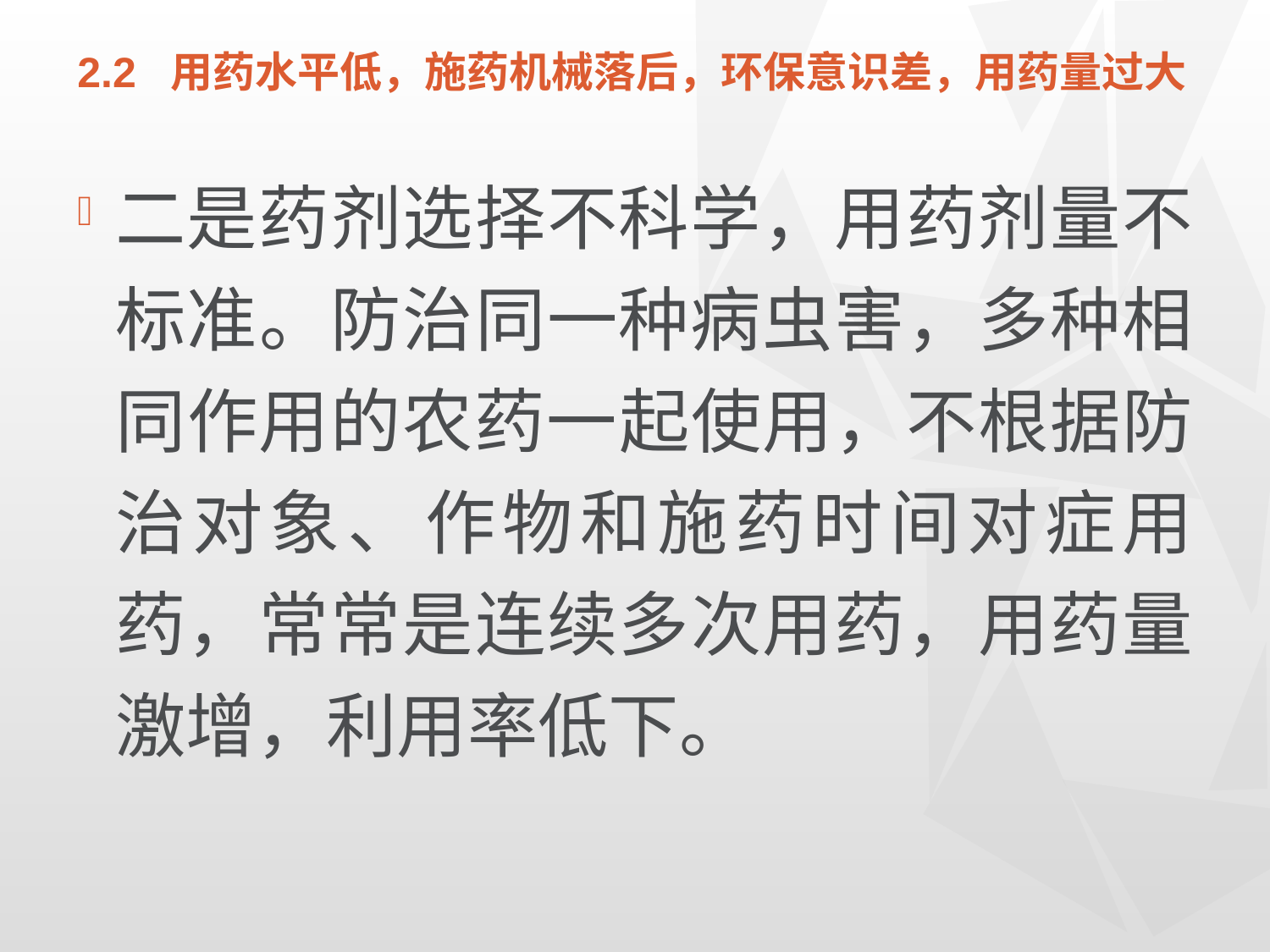

# 2.2  用药水平低，施药机械落后，环保意识差，用药量过大
二是药剂选择不科学，用药剂量不标准。防治同一种病虫害，多种相同作用的农药一起使用，不根据防治对象、作物和施药时间对症用药，常常是连续多次用药，用药量激增，利用率低下。